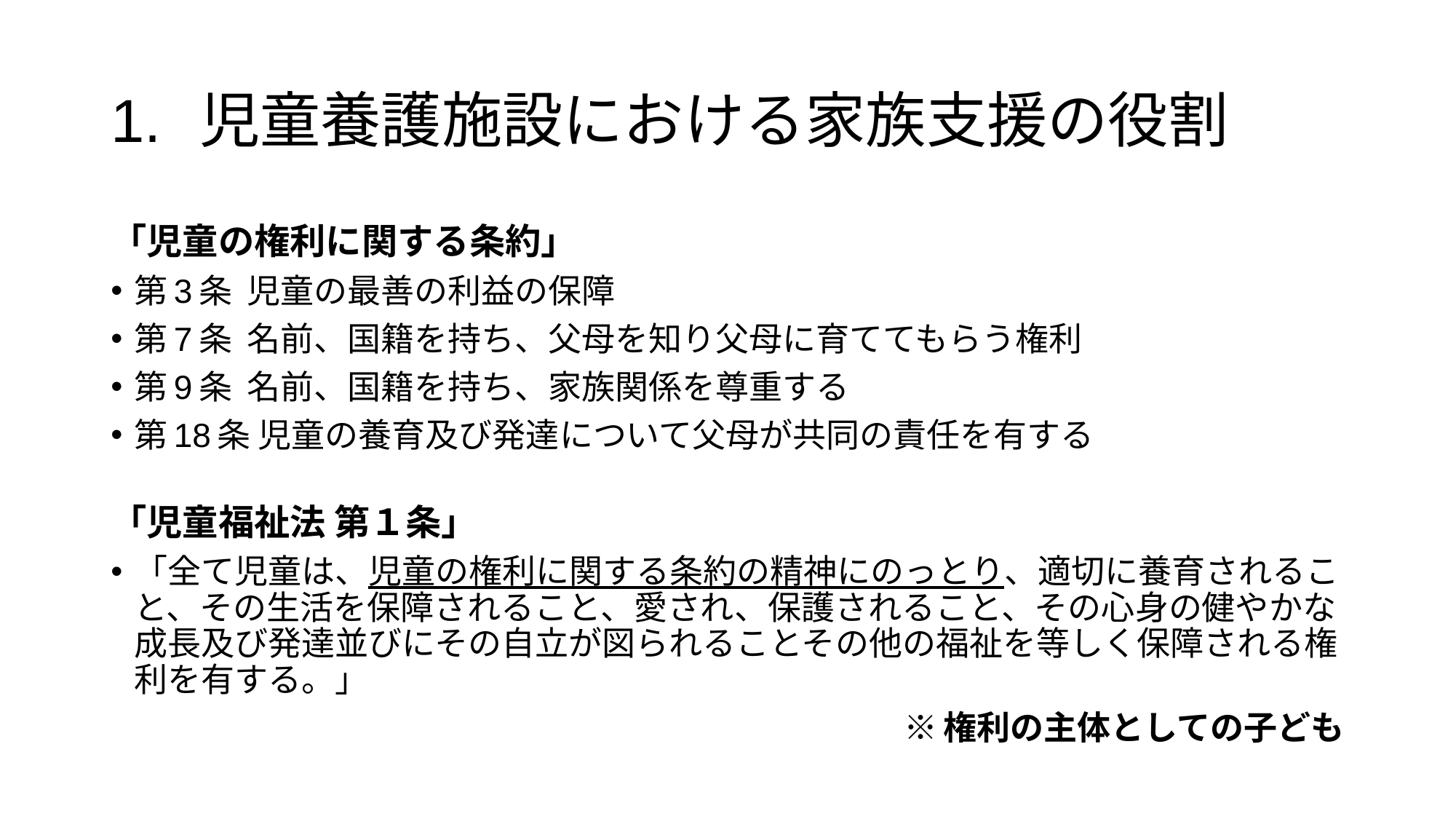

# 児童養護施設における家族支援の役割
「児童の権利に関する条約」
第3条  児童の最善の利益の保障
第7条  名前、国籍を持ち、父母を知り父母に育ててもらう権利
第9条  名前、国籍を持ち、家族関係を尊重する
第18条 児童の養育及び発達について父母が共同の責任を有する

「児童福祉法 第１条」
「全て児童は、児童の権利に関する条約の精神にのっとり、適切に養育されること、その生活を保障されること、愛され、保護されること、その心身の健やかな成長及び発達並びにその自立が図られることその他の福祉を等しく保障される権利を有する。」
※権利の主体としての子ども